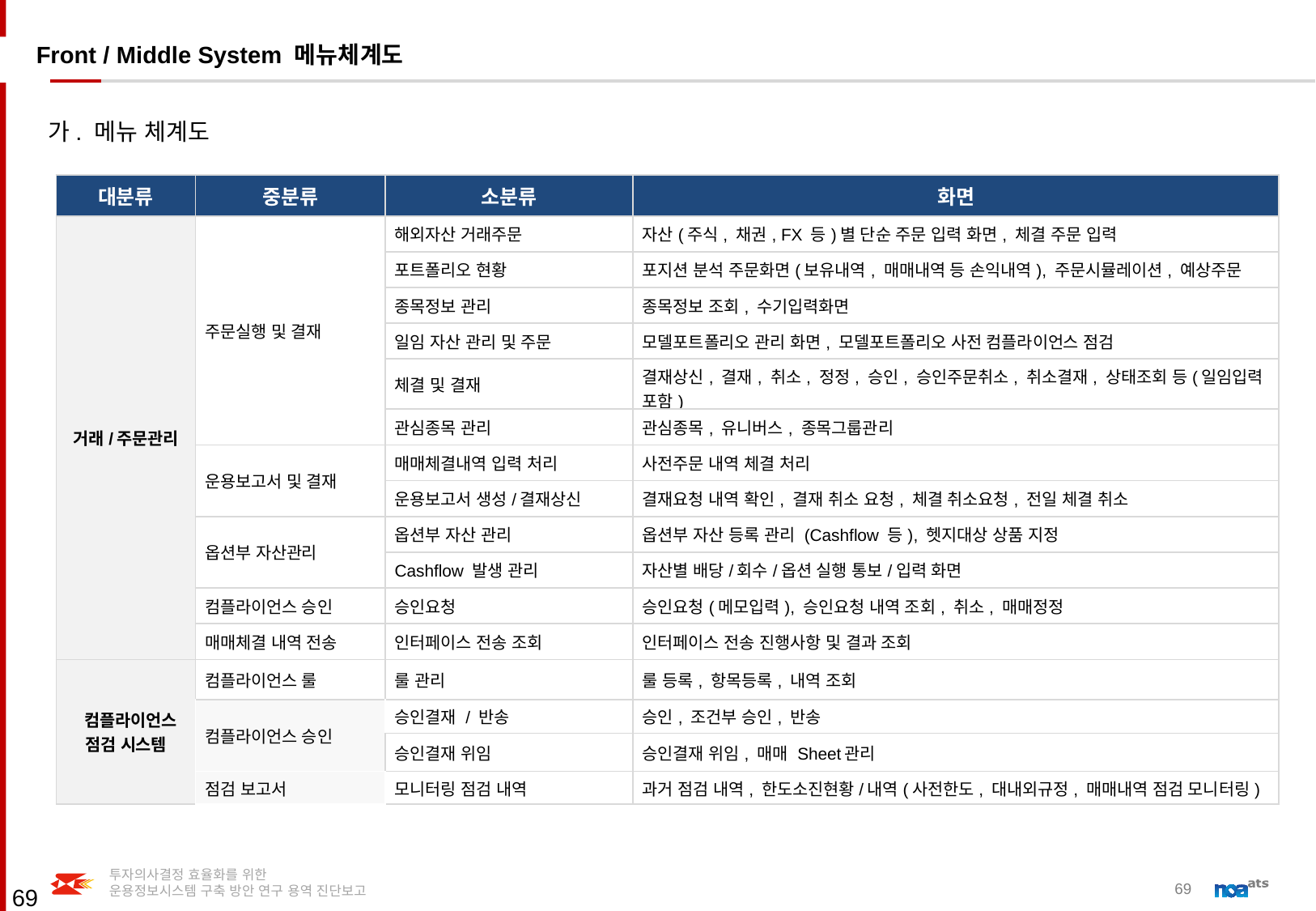

Front / Middle System 메뉴체계도
가. 메뉴 체계도
| 대분류 | 중분류 | 소분류 | 화면 |
| --- | --- | --- | --- |
| 거래/주문관리 | 주문실행 및 결재 | 해외자산 거래주문 | 자산(주식, 채권, FX 등)별 단순 주문 입력 화면, 체결 주문 입력 |
|  |  | 포트폴리오 현황 | 포지션 분석 주문화면(보유내역, 매매내역 등 손익내역), 주문시뮬레이션, 예상주문 |
|  |  | 종목정보 관리 | 종목정보 조회, 수기입력화면 |
|  |  | 일임 자산 관리 및 주문 | 모델포트폴리오 관리 화면, 모델포트폴리오 사전 컴플라이언스 점검 |
|  |  | 체결 및 결재 | 결재상신, 결재, 취소, 정정, 승인, 승인주문취소, 취소결재, 상태조회 등(일임입력 포함) |
|  |  | 관심종목 관리 | 관심종목, 유니버스, 종목그룹관리 |
|  | 운용보고서 및 결재 | 매매체결내역 입력 처리 | 사전주문 내역 체결 처리 |
|  |  | 운용보고서 생성/결재상신 | 결재요청 내역 확인, 결재 취소 요청, 체결 취소요청, 전일 체결 취소 |
|  | 옵션부 자산관리 | 옵션부 자산 관리 | 옵션부 자산 등록 관리 (Cashflow 등), 헷지대상 상품 지정 |
|  |  | Cashflow 발생 관리 | 자산별 배당/회수/옵션 실행 통보/입력 화면 |
|  | 컴플라이언스 승인 | 승인요청 | 승인요청(메모입력), 승인요청 내역 조회, 취소, 매매정정 |
|  | 매매체결 내역 전송 | 인터페이스 전송 조회 | 인터페이스 전송 진행사항 및 결과 조회 |
| 컴플라이언스 점검 시스템 | 컴플라이언스 룰 | 룰 관리 | 룰 등록, 항목등록, 내역 조회 |
|  | 컴플라이언스 승인 | 승인결재 / 반송 | 승인, 조건부 승인, 반송 |
|  |  | 승인결재 위임 | 승인결재 위임, 매매 Sheet관리 |
|  | 점검 보고서 | 모니터링 점검 내역 | 과거 점검 내역, 한도소진현황/내역(사전한도, 대내외규정, 매매내역 점검 모니터링) |

69